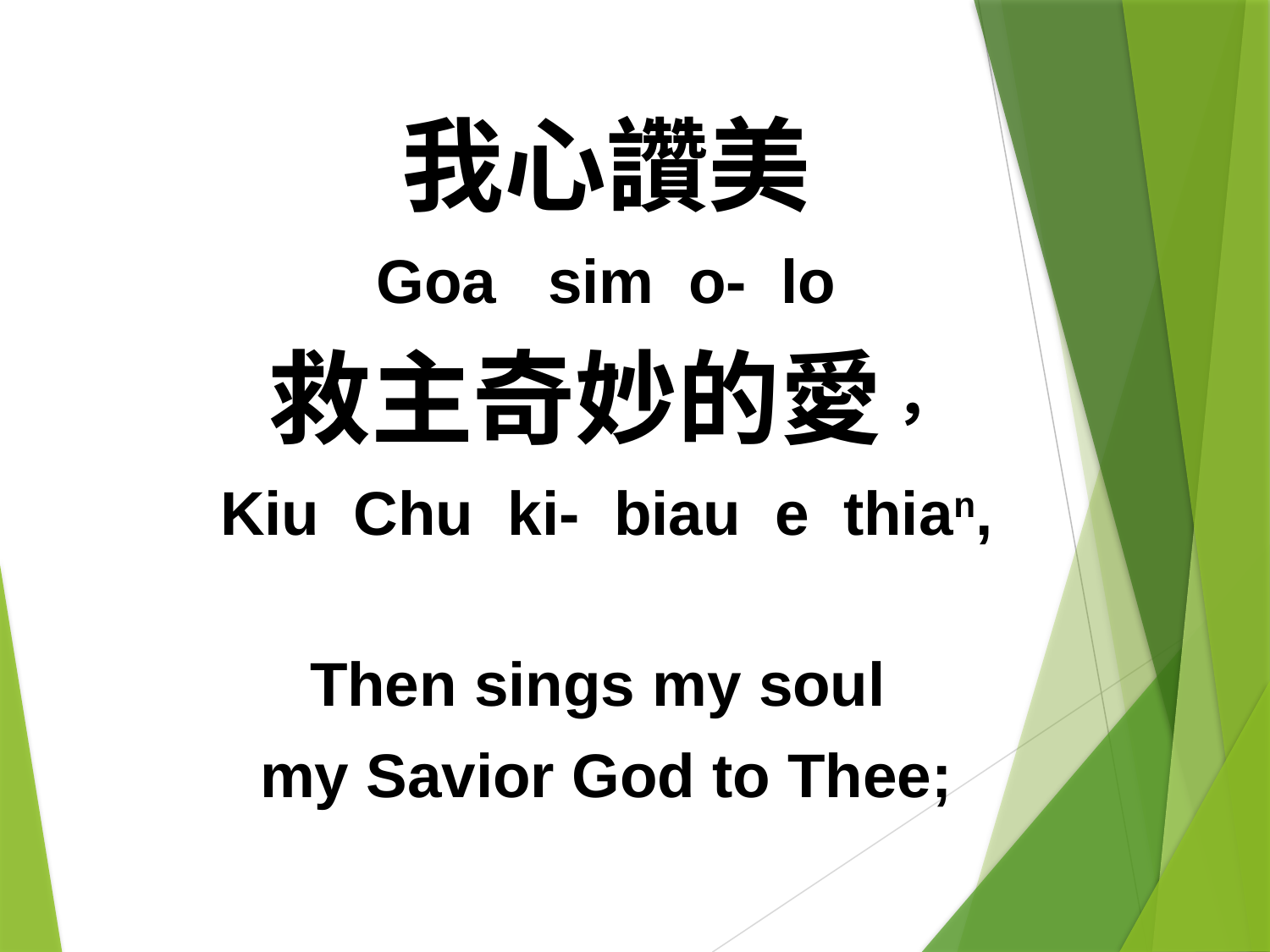

我心讚美
Goa   sim  o-  lo
救主奇妙的愛，
Kiu  Chu  ki-  biau  e  thian,

Then sings my soul
my Savior God to Thee;